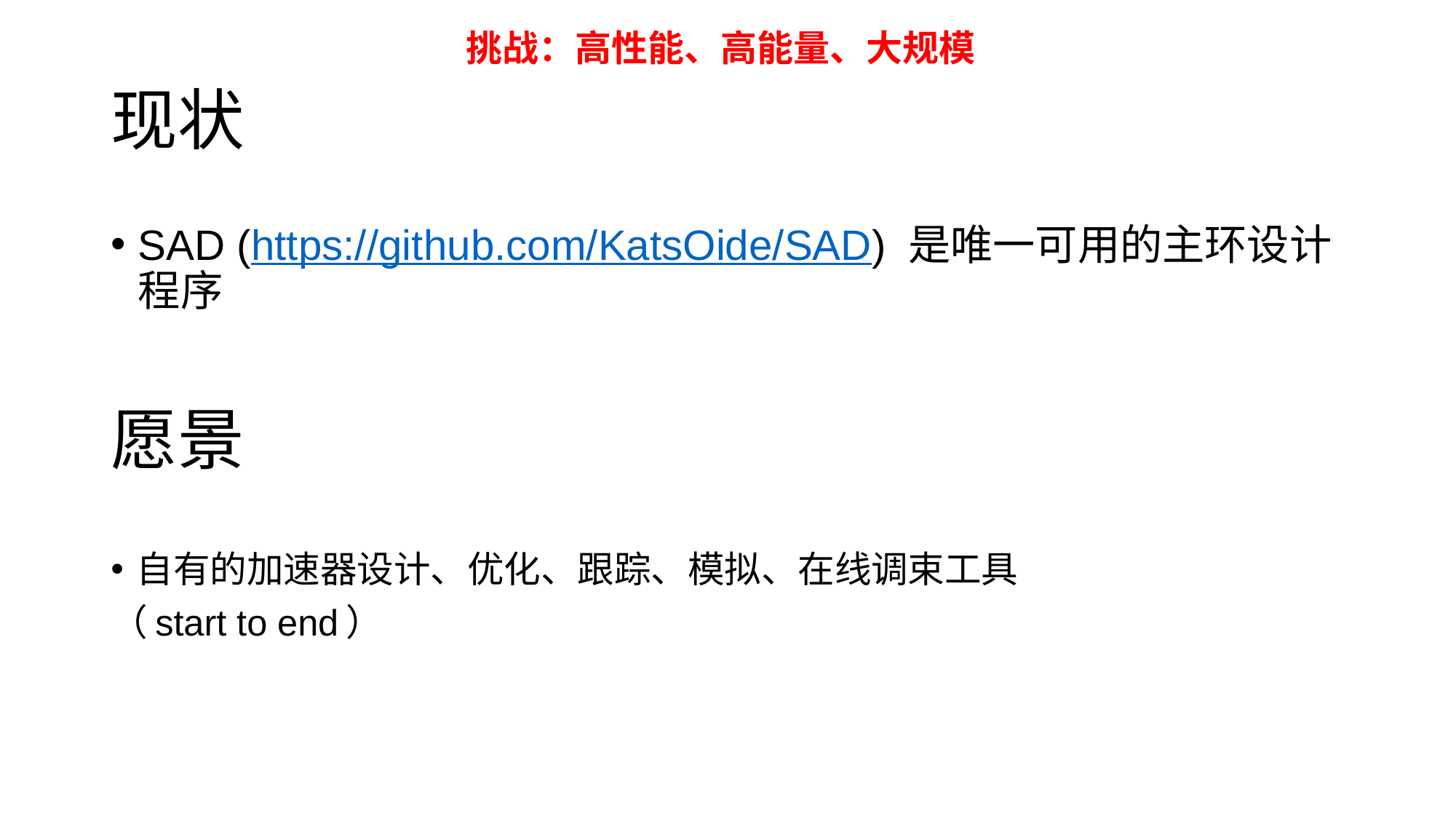

挑战：高性能、高能量、大规模
# 现状
SAD (https://github.com/KatsOide/SAD) 是唯一可用的主环设计程序
愿景
自有的加速器设计、优化、跟踪、模拟、在线调束工具
（start to end）